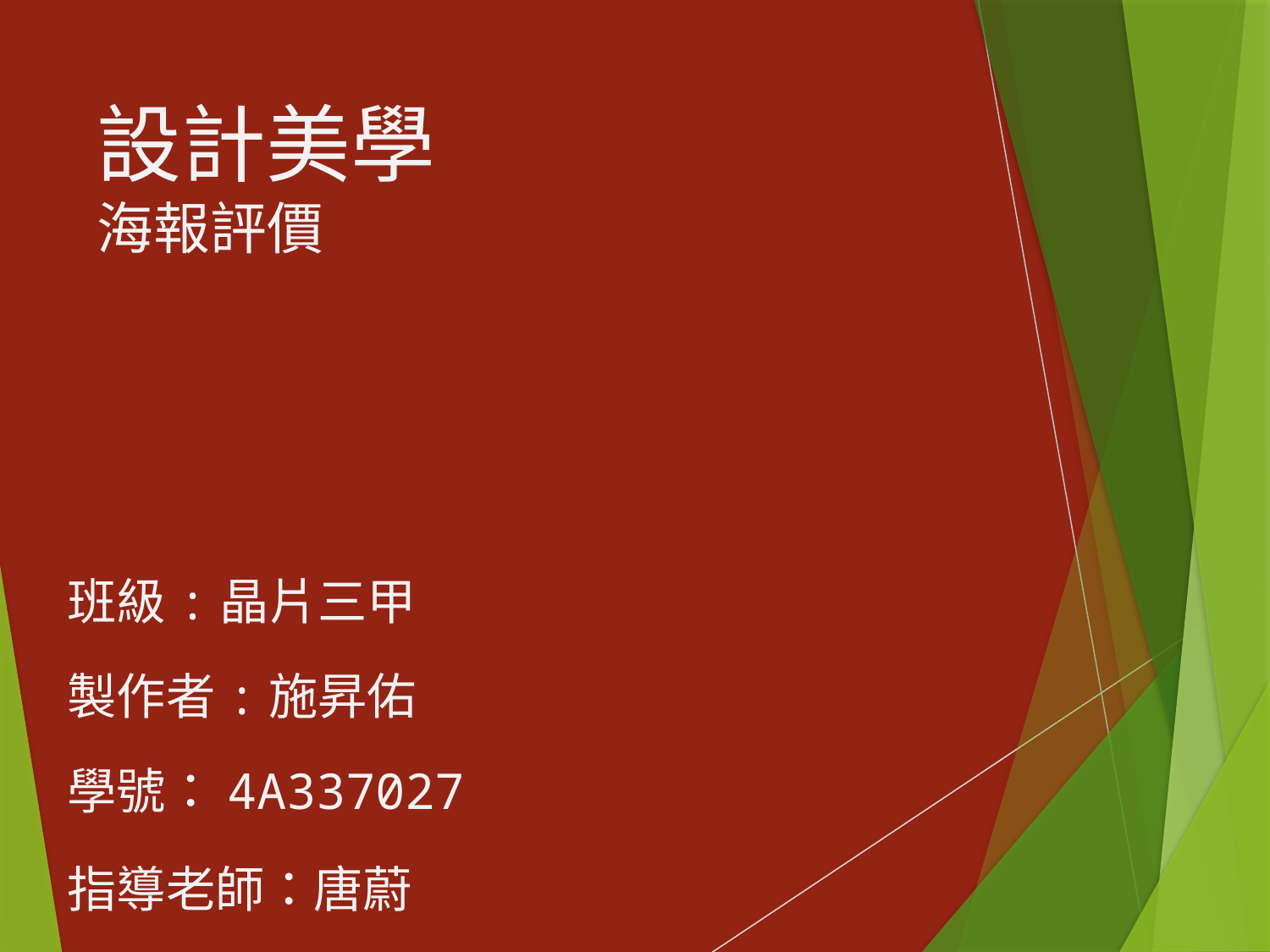

# 設計美學 海報評價
班級:晶片三甲

製作者:施昇佑

學號：4A337027

指導老師：唐蔚